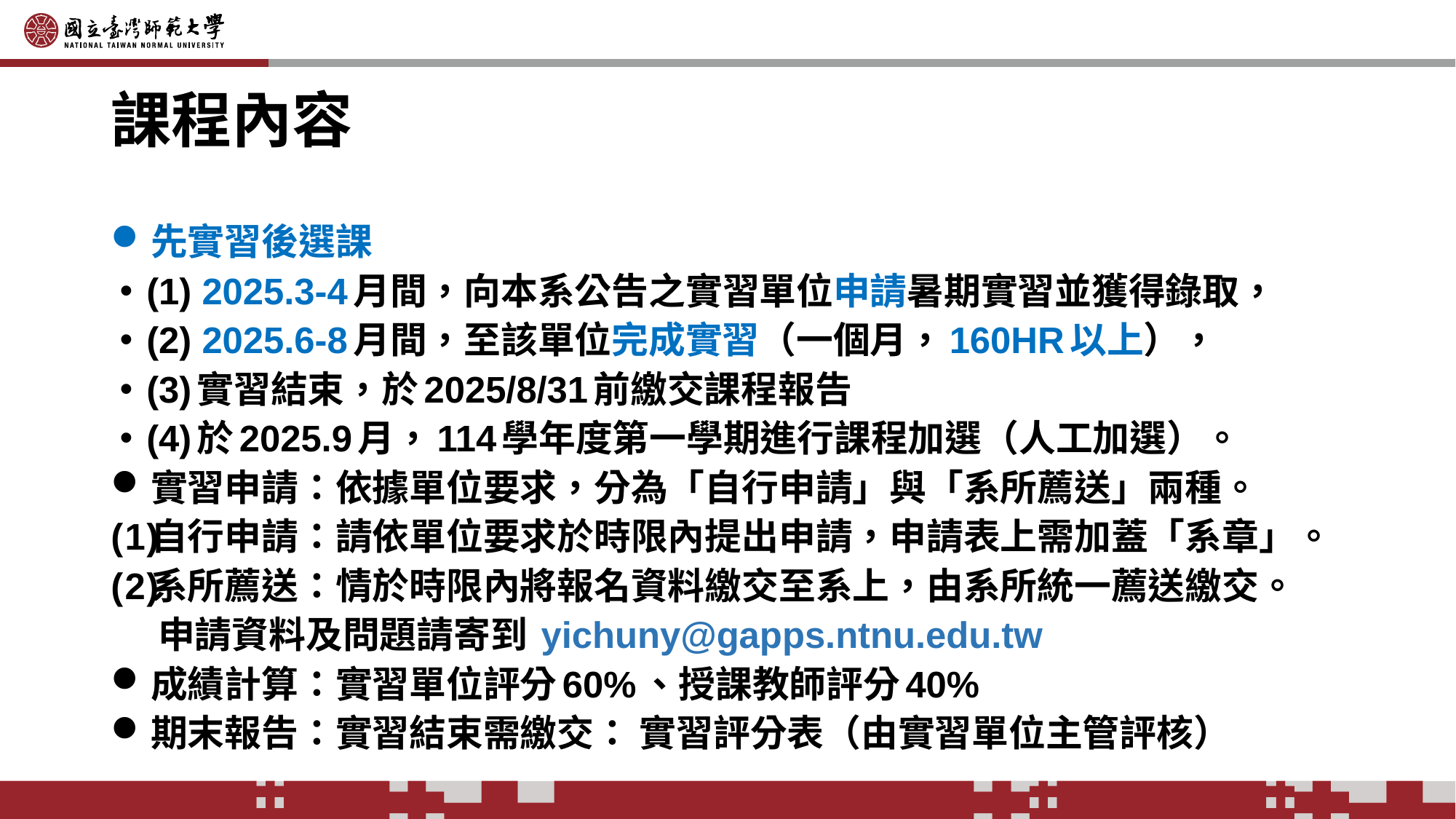

# 課程內容
先實習後選課
(1) 2025.3-4月間，向本系公告之實習單位申請暑期實習並獲得錄取，
(2) 2025.6-8月間，至該單位完成實習（一個月，160HR以上），
(3)實習結束，於2025/8/31前繳交課程報告
(4)於2025.9月，114學年度第一學期進行課程加選（人工加選）。
實習申請：依據單位要求，分為「自行申請」與「系所薦送」兩種。
自行申請：請依單位要求於時限內提出申請，申請表上需加蓋「系章」。
系所薦送：情於時限內將報名資料繳交至系上，由系所統一薦送繳交。
     申請資料及問題請寄到 yichuny@gapps.ntnu.edu.tw
成績計算：實習單位評分60%、授課教師評分40%
期末報告：實習結束需繳交： 實習評分表（由實習單位主管評核）